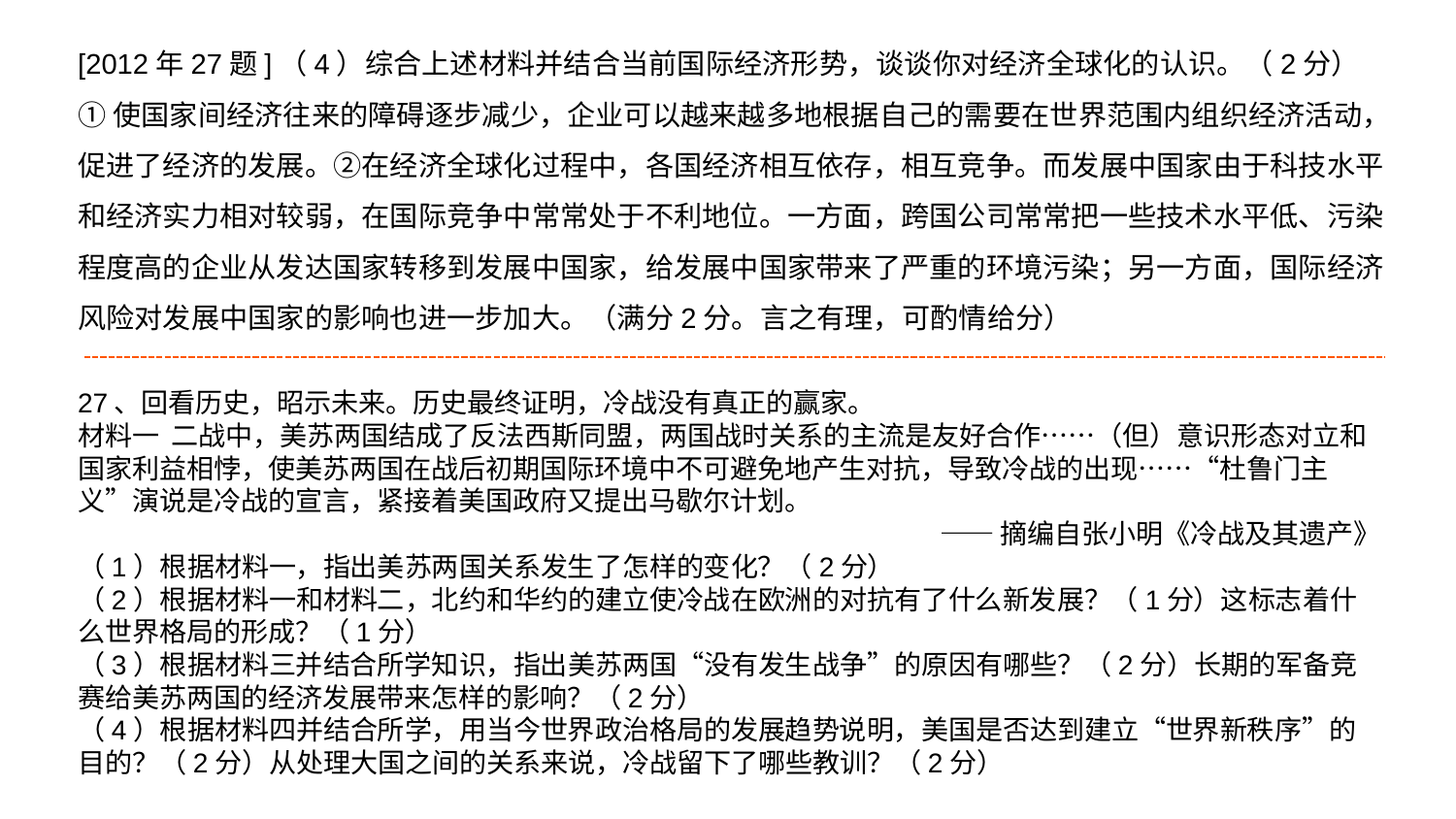

[2012年27题]（4）综合上述材料并结合当前国际经济形势，谈谈你对经济全球化的认识。（2分）
①使国家间经济往来的障碍逐步减少，企业可以越来越多地根据自己的需要在世界范围内组织经济活动，促进了经济的发展。②在经济全球化过程中，各国经济相互依存，相互竞争。而发展中国家由于科技水平和经济实力相对较弱，在国际竞争中常常处于不利地位。一方面，跨国公司常常把一些技术水平低、污染程度高的企业从发达国家转移到发展中国家，给发展中国家带来了严重的环境污染；另一方面，国际经济风险对发展中国家的影响也进一步加大。（满分2分。言之有理，可酌情给分）
27、回看历史，昭示未来。历史最终证明，冷战没有真正的赢家。
材料一  二战中，美苏两国结成了反法西斯同盟，两国战时关系的主流是友好合作……（但）意识形态对立和国家利益相悖，使美苏两国在战后初期国际环境中不可避免地产生对抗，导致冷战的出现……“杜鲁门主义”演说是冷战的宣言，紧接着美国政府又提出马歇尔计划。
——摘编自张小明《冷战及其遗产》
（1）根据材料一，指出美苏两国关系发生了怎样的变化？（2分）
（2）根据材料一和材料二，北约和华约的建立使冷战在欧洲的对抗有了什么新发展？（1分）这标志着什么世界格局的形成？（1分）
（3）根据材料三并结合所学知识，指出美苏两国“没有发生战争”的原因有哪些？（2分）长期的军备竞赛给美苏两国的经济发展带来怎样的影响？（2分）
（4）根据材料四并结合所学，用当今世界政治格局的发展趋势说明，美国是否达到建立“世界新秩序”的目的？（2分）从处理大国之间的关系来说，冷战留下了哪些教训？（2分）